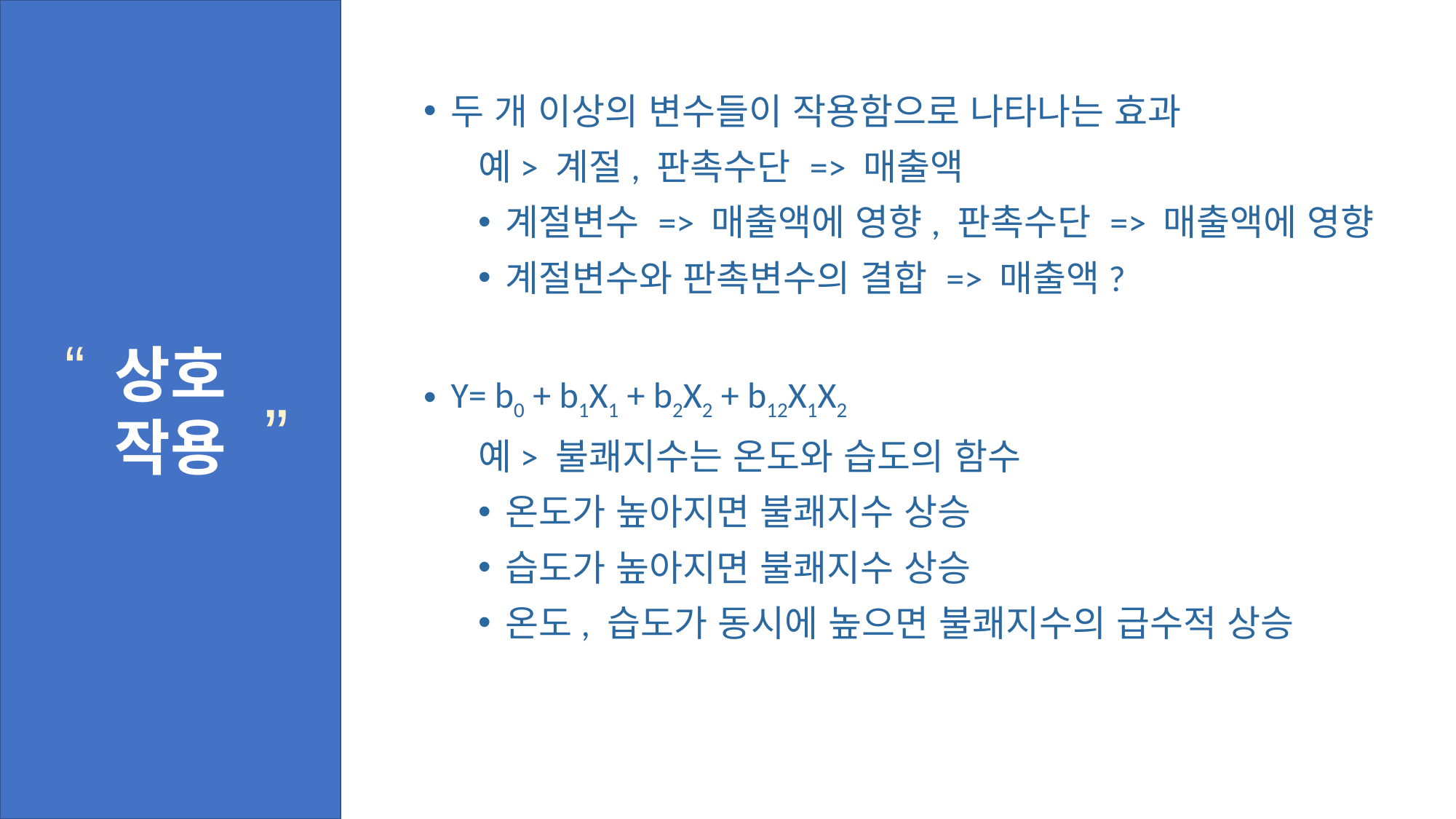

상호
작용
두 개 이상의 변수들이 작용함으로 나타나는 효과
예> 계절, 판촉수단 => 매출액
계절변수 => 매출액에 영향, 판촉수단 => 매출액에 영향
계절변수와 판촉변수의 결합 => 매출액?

Y= b0 + b1X1 + b2X2 + b12X1X2
예> 불쾌지수는 온도와 습도의 함수
온도가 높아지면 불쾌지수 상승
습도가 높아지면 불쾌지수 상승
온도, 습도가 동시에 높으면 불쾌지수의 급수적 상승
“
”